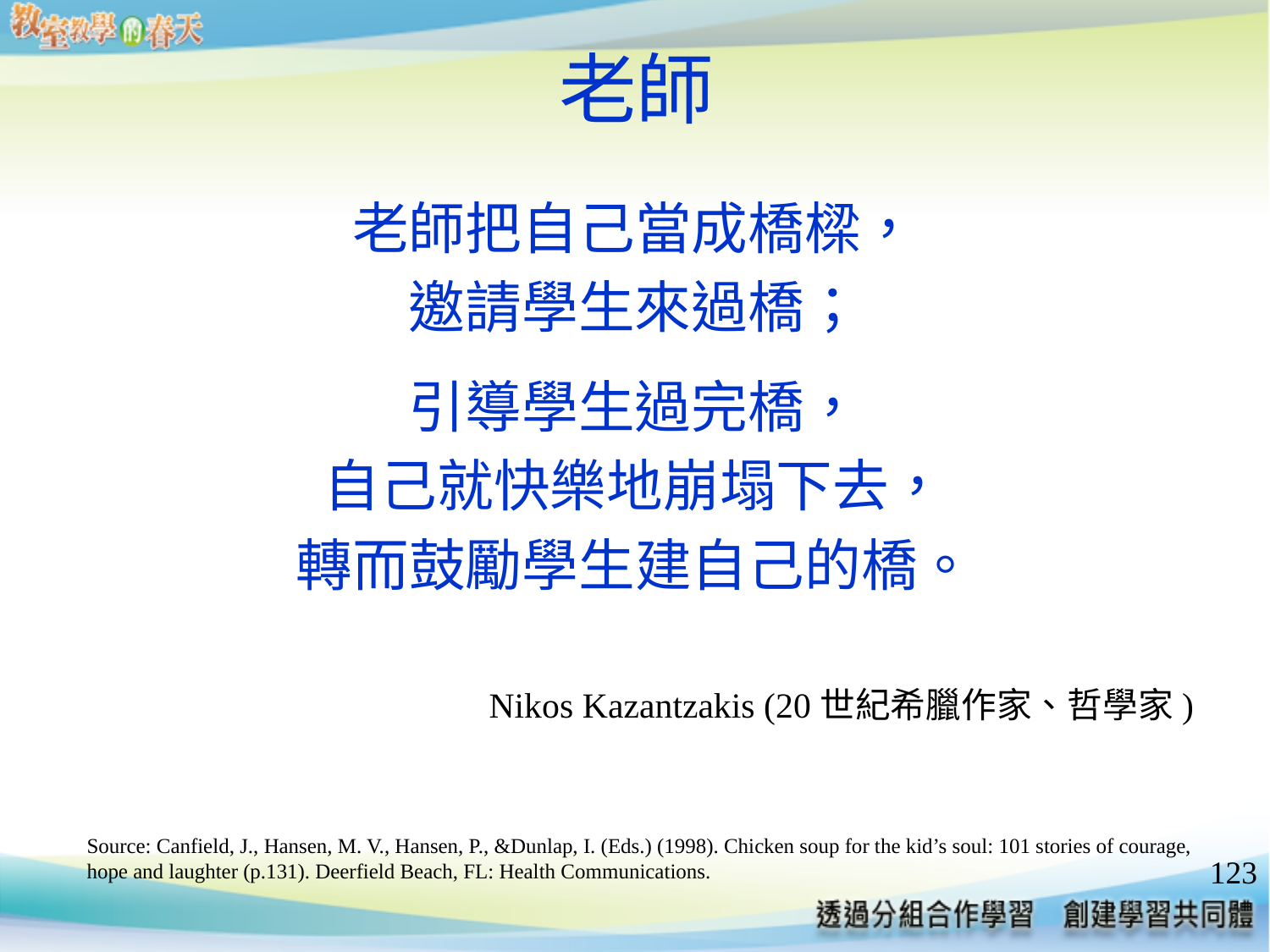

# 老師
老師把自己當成橋樑，
邀請學生來過橋；
引導學生過完橋，
自己就快樂地崩塌下去，
轉而鼓勵學生建自己的橋。

Nikos Kazantzakis (20世紀希臘作家、哲學家)
Source: Canfield, J., Hansen, M. V., Hansen, P., &Dunlap, I. (Eds.) (1998). Chicken soup for the kid’s soul: 101 stories of courage, hope and laughter (p.131). Deerfield Beach, FL: Health Communications.
123